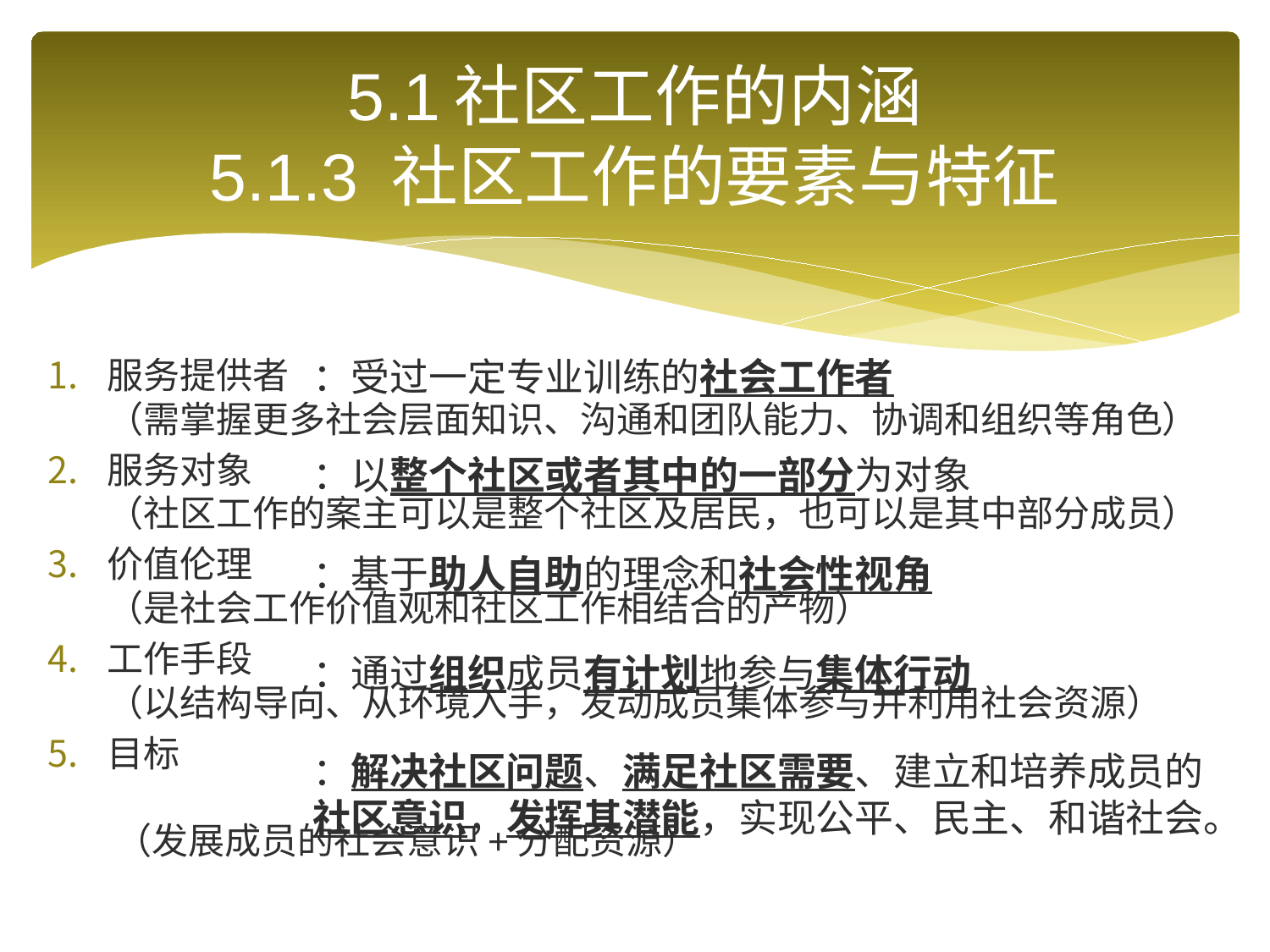

# 5.1社区工作的内涵 5.1.3 社区工作的要素与特征
服务提供者
（需掌握更多社会层面知识、沟通和团队能力、协调和组织等角色）
服务对象
（社区工作的案主可以是整个社区及居民，也可以是其中部分成员）
价值伦理
（是社会工作价值观和社区工作相结合的产物）
工作手段
（以结构导向、从环境入手，发动成员集体参与并利用社会资源）
目标
 （发展成员的社会意识+分配资源）

：受过一定专业训练的社会工作者

：以整个社区或者其中的一部分为对象

：基于助人自助的理念和社会性视角

：通过组织成员有计划地参与集体行动

：解决社区问题、满足社区需要、建立和培养成员的社区意识，发挥其潜能，实现公平、民主、和谐社会。